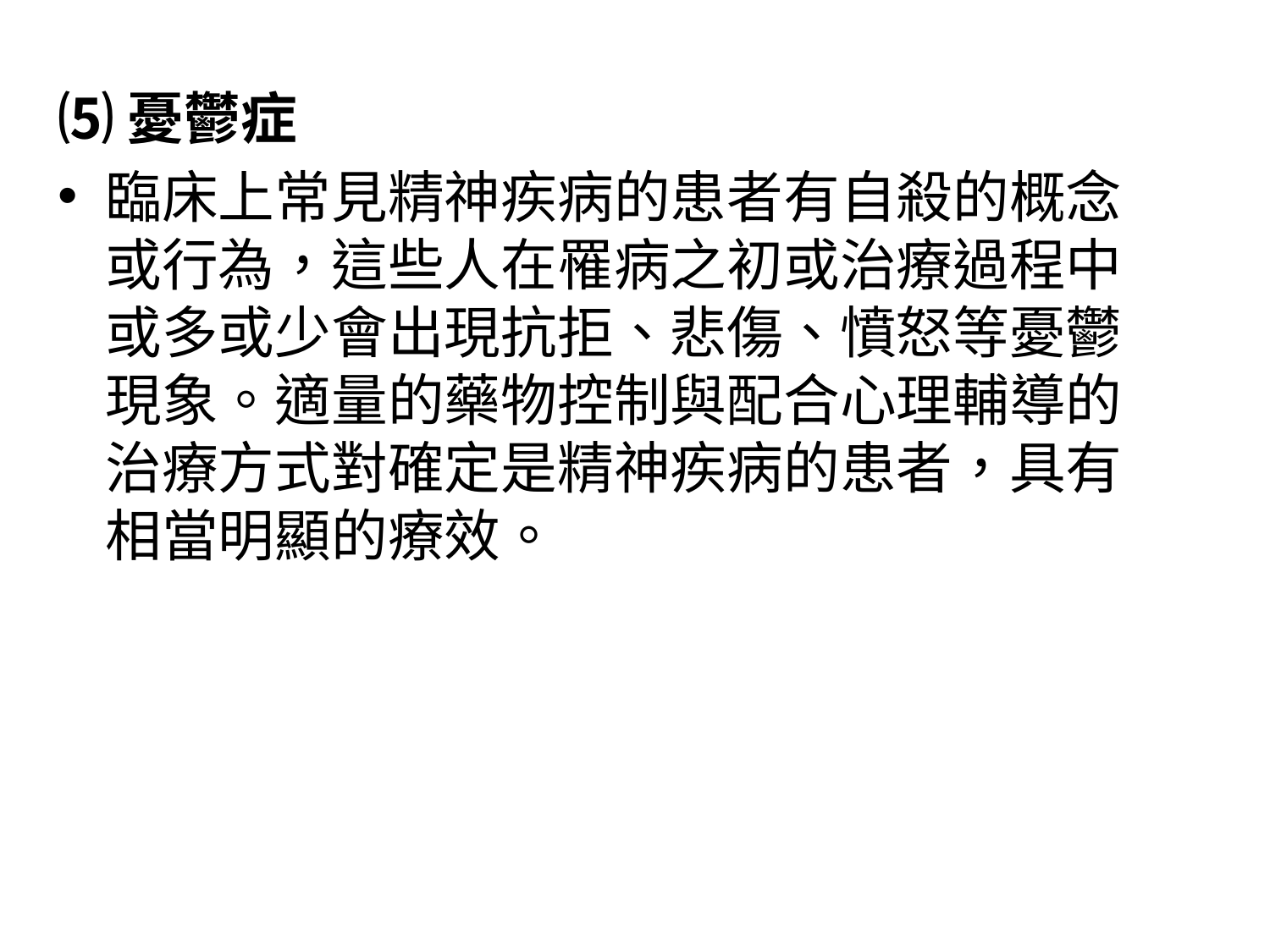

⑸憂鬱症
臨床上常見精神疾病的患者有自殺的概念或行為，這些人在罹病之初或治療過程中或多或少會出現抗拒、悲傷、憤怒等憂鬱現象。適量的藥物控制與配合心理輔導的治療方式對確定是精神疾病的患者，具有相當明顯的療效。